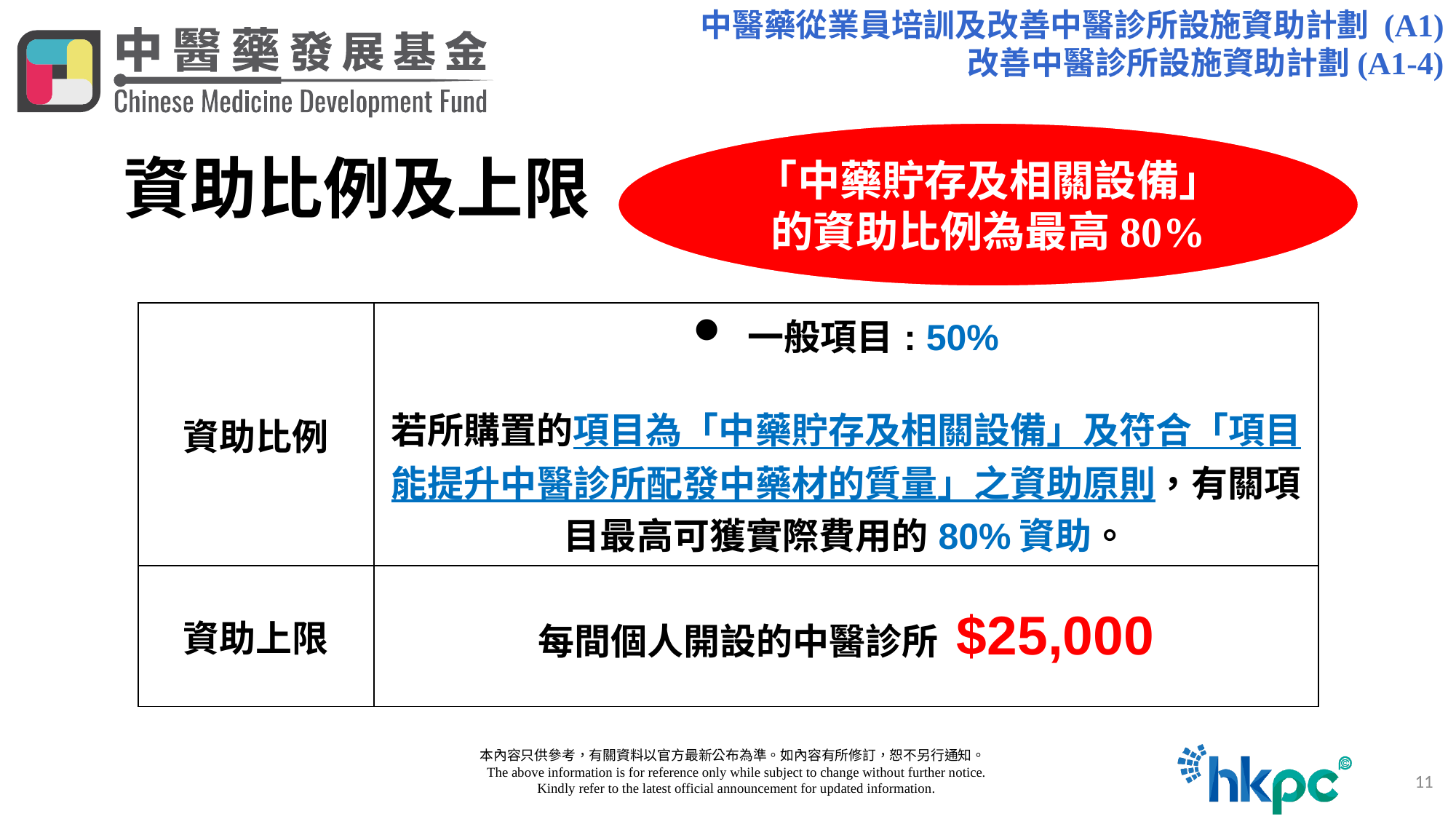

中醫藥從業員培訓及改善中醫診所設施資助計劃 (A1)
改善中醫診所設施資助計劃(A1-4)
「中藥貯存及相關設備」的資助比例為最高80%
# 資助比例及上限

| 資助比例 | 一般項目: 50% 若所購置的項目為「中藥貯存及相關設備」及符合「項目能提升中醫診所配發中藥材的質量」之資助原則，有關項目最高可獲實際費用的80%資助。 |
| --- | --- |
| 資助上限 | 每間個人開設的中醫診所 $25,000 |
  本內容只供參考，有關資料以官方最新公布為準。如內容有所修訂，恕不另行通知。
     The above information is for reference only while subject to change without further notice.
     Kindly refer to the latest official announcement for updated information.
11